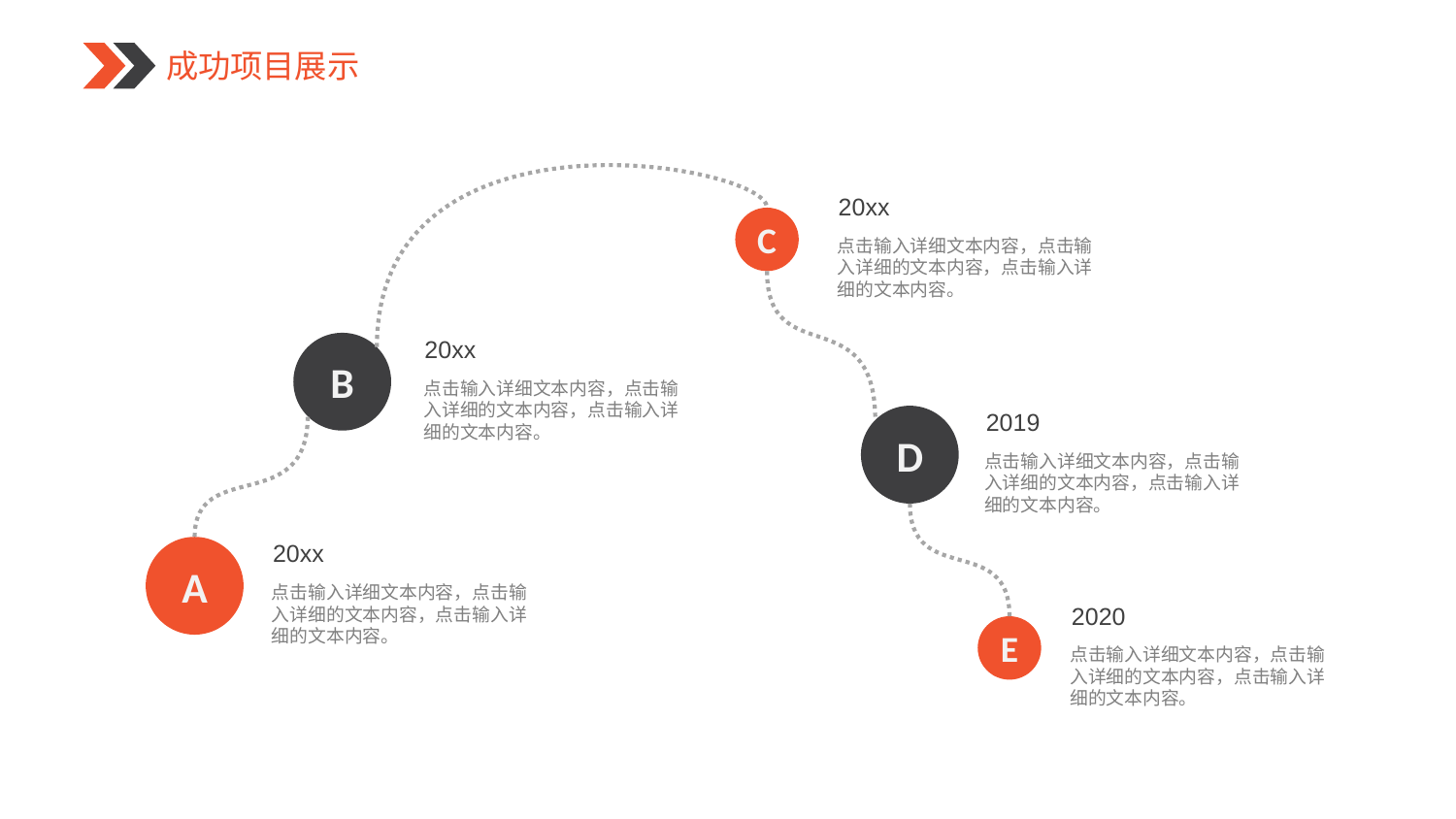

20xx
点击输入详细文本内容，点击输入详细的文本内容，点击输入详细的文本内容。
C
20xx
点击输入详细文本内容，点击输入详细的文本内容，点击输入详细的文本内容。
B
2019
点击输入详细文本内容，点击输入详细的文本内容，点击输入详细的文本内容。
D
20xx
点击输入详细文本内容，点击输入详细的文本内容，点击输入详细的文本内容。
A
2020
点击输入详细文本内容，点击输入详细的文本内容，点击输入详细的文本内容。
E